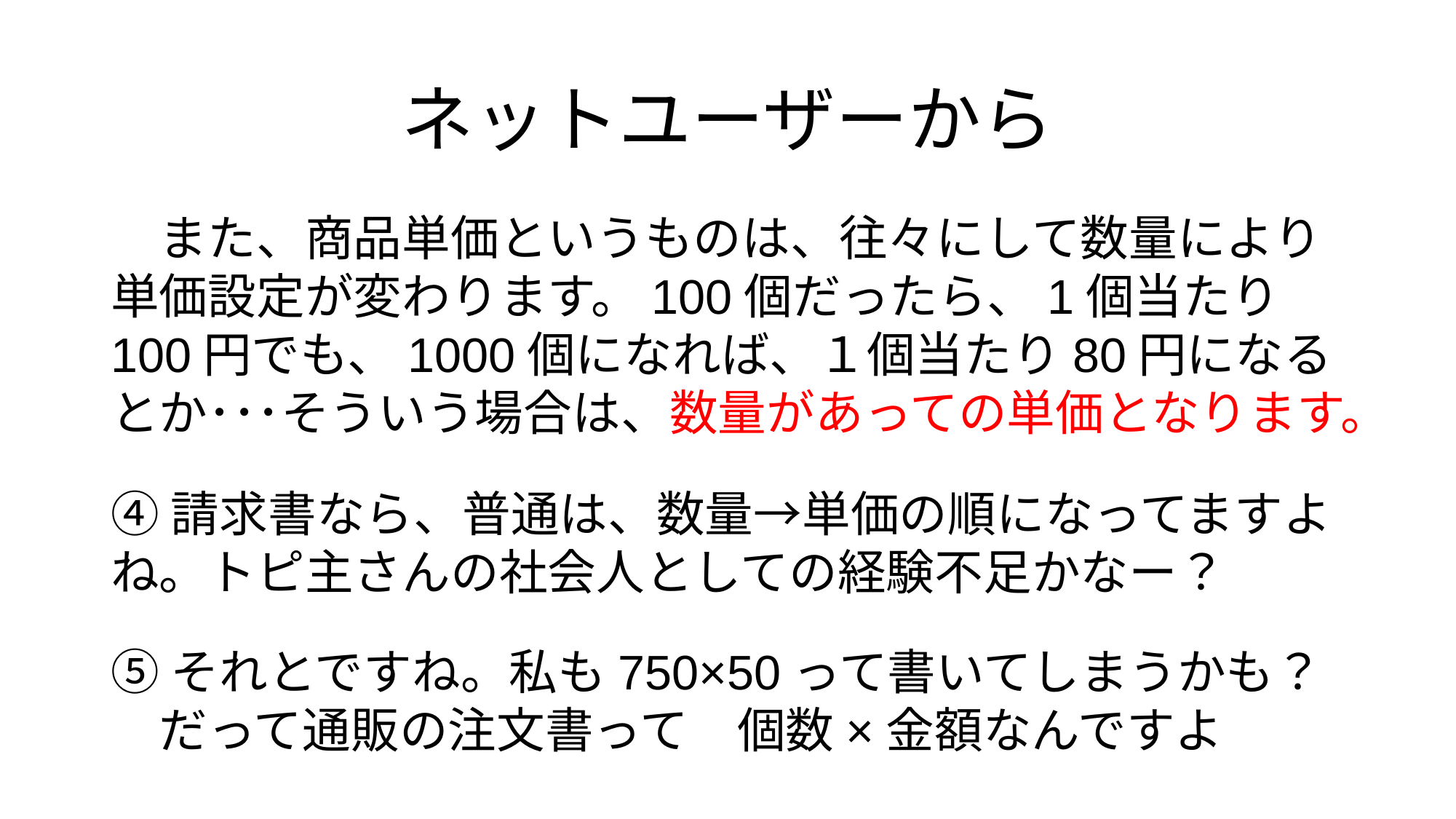

# ネットユーザーから
　また、商品単価というものは、往々にして数量により単価設定が変わります。100個だったら、1個当たり100円でも、1000個になれば、１個当たり80円になるとか･･･そういう場合は、数量があっての単価となります。
④請求書なら、普通は、数量→単価の順になってますよね。トピ主さんの社会人としての経験不足かなー？
⑤それとですね。私も750×50って書いてしまうかも？
　だって通販の注文書って　個数×金額なんですよ